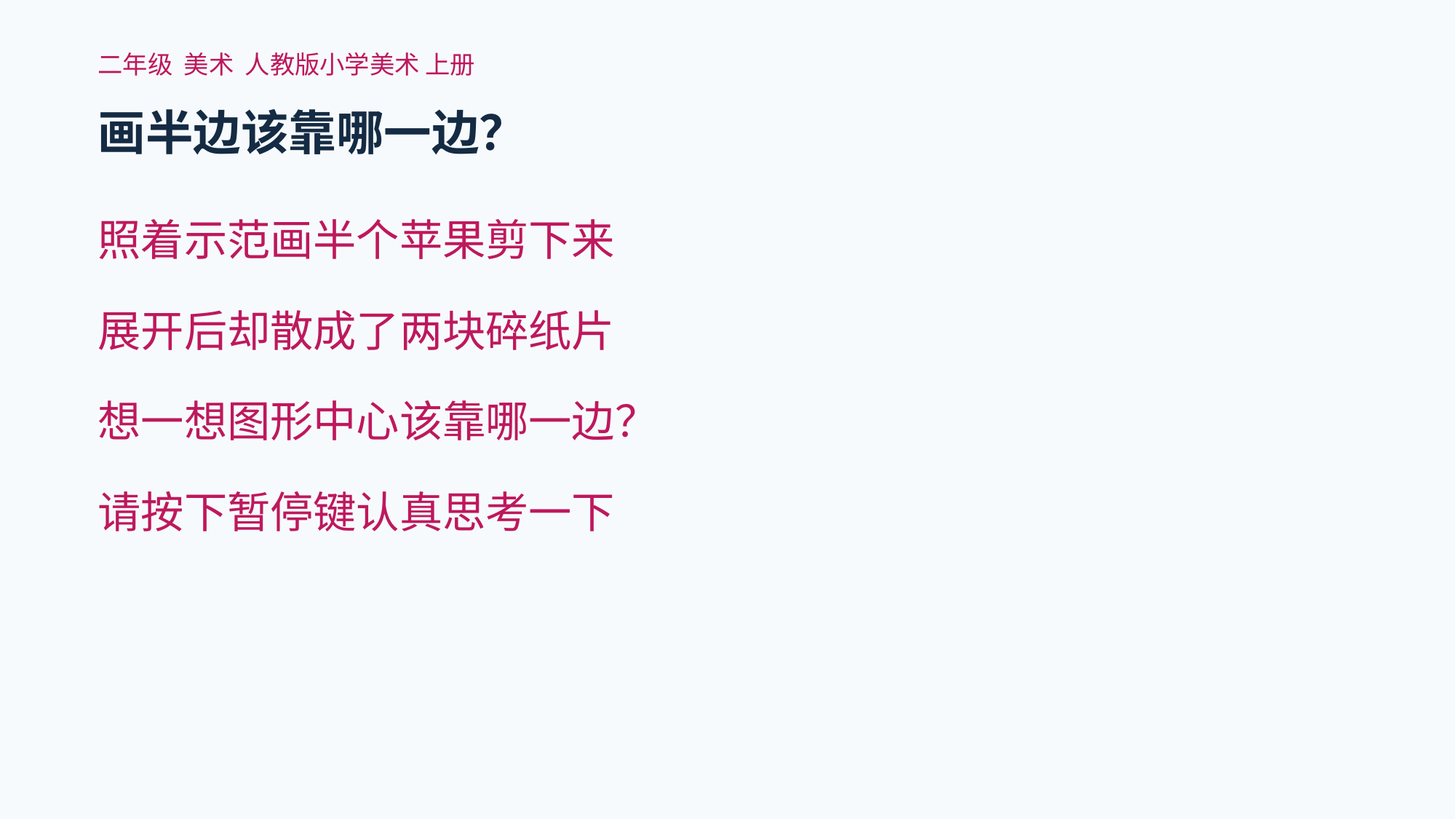

二年级  美术  人教版小学美术 上册
画半边该靠哪一边？
照着示范画半个苹果剪下来
展开后却散成了两块碎纸片
想一想图形中心该靠哪一边？
请按下暂停键认真思考一下